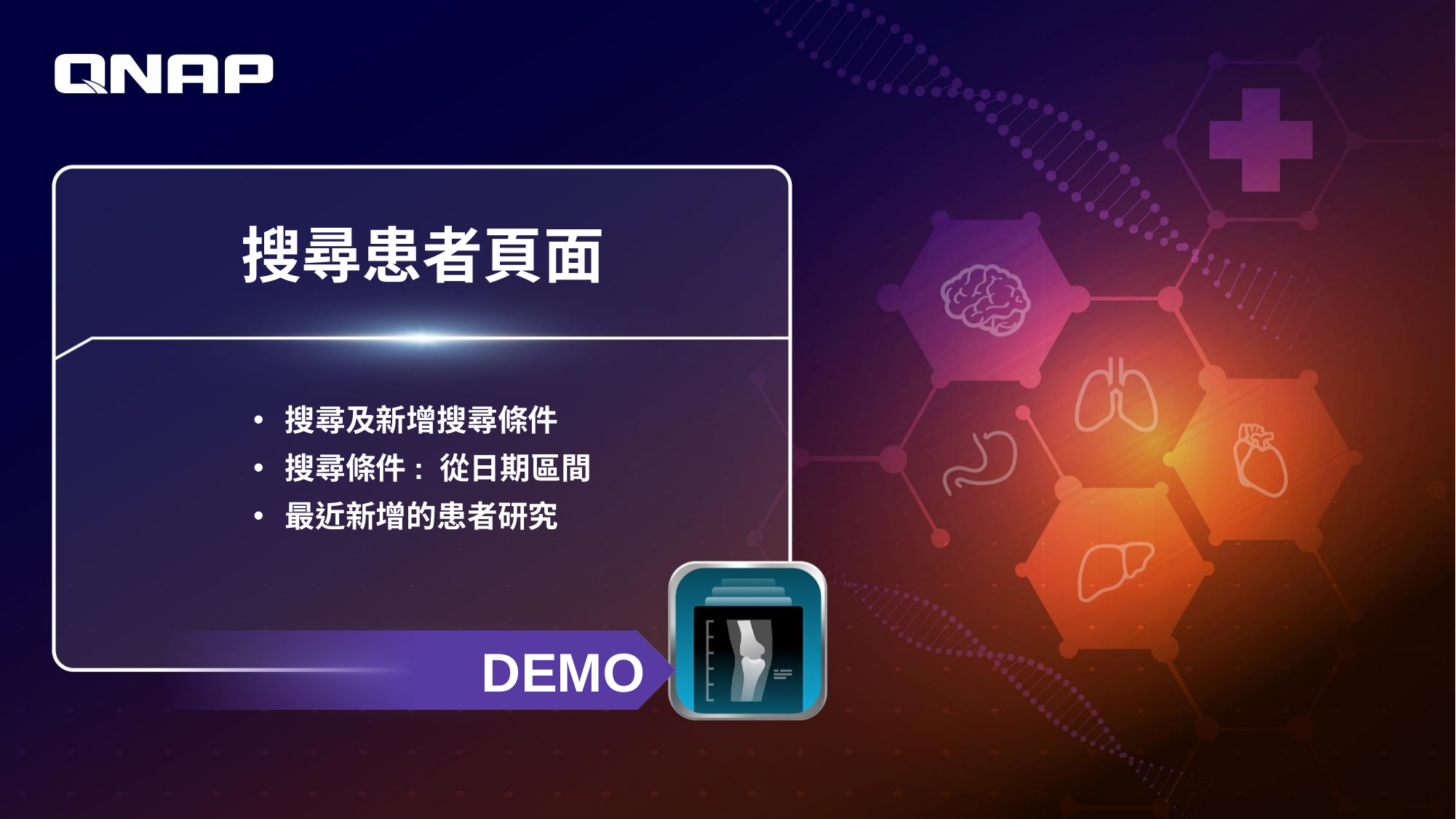

搜尋患者頁面
搜尋及新增搜尋條件
搜尋條件: 從日期區間
最近新增的患者研究
DEMO